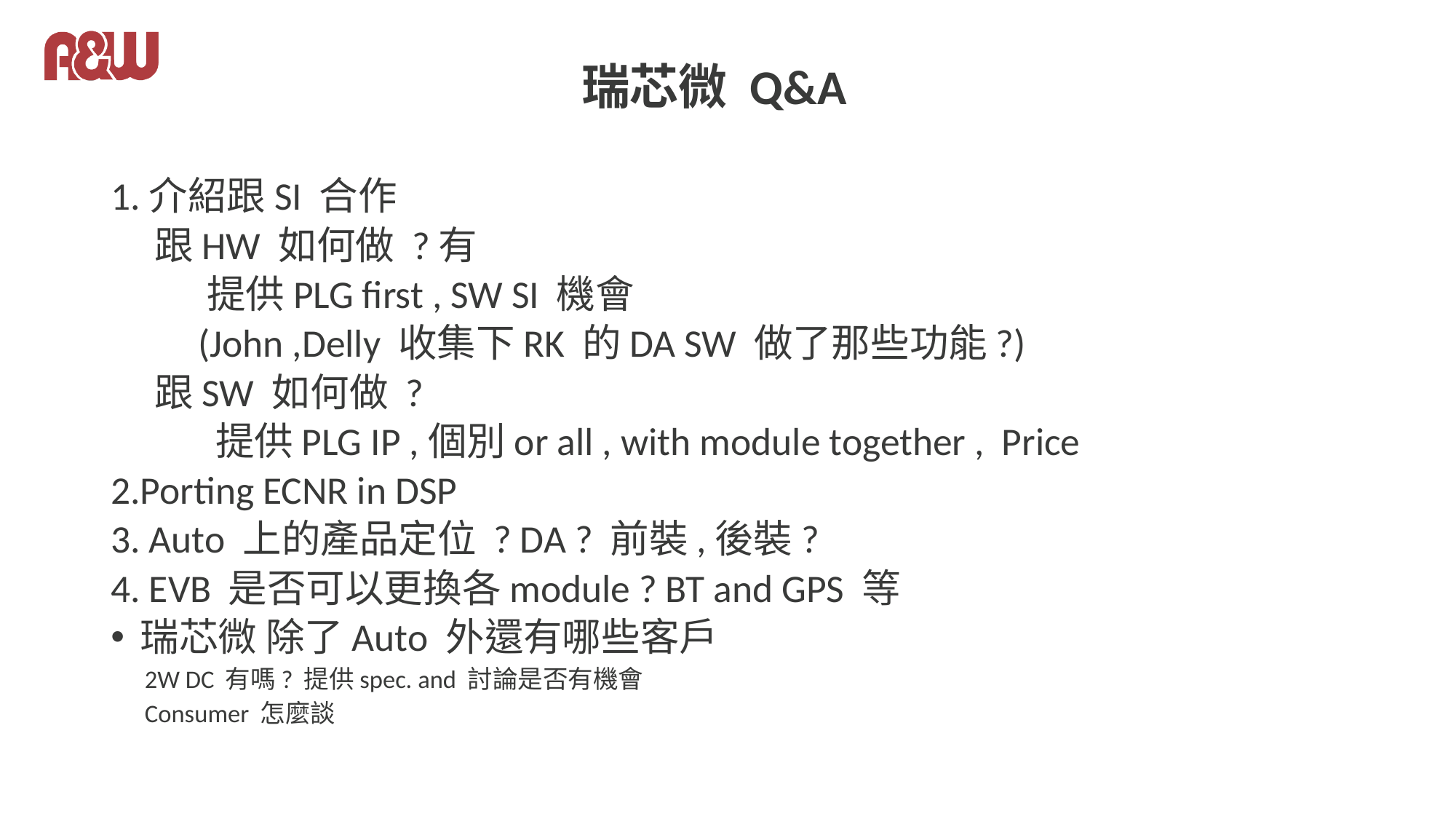

# 瑞芯微 Q&A
1.介紹跟SI 合作
    跟HW 如何做 ?有
          提供PLG first , SW SI 機會
          (John ,Delly 收集下RK 的DA SW 做了那些功能?)
    跟SW 如何做 ?
           提供PLG IP ,個別or all , with module together ,  Price
2.Porting ECNR in DSP
3. Auto 上的產品定位 ? DA ? 前裝,後裝?
4. EVB 是否可以更換各module ? BT and GPS 等
瑞芯微 除了Auto 外還有哪些客戶
      2W DC 有嗎? 提供spec. and 討論是否有機會
      Consumer 怎麼談